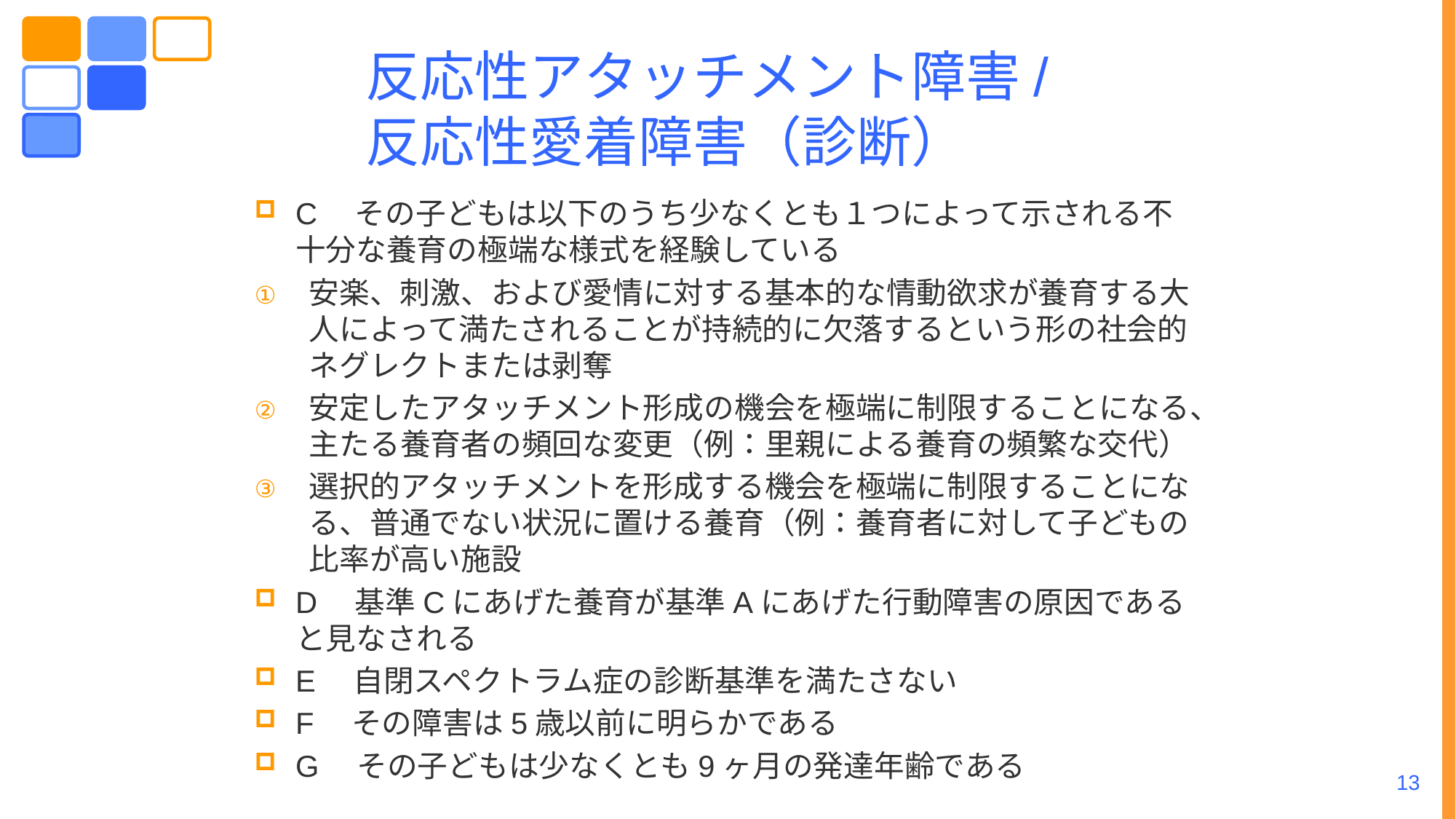

# 反応性アタッチメント障害/ 反応性愛着障害（診断）
C　その子どもは以下のうち少なくとも１つによって示される不十分な養育の極端な様式を経験している
安楽、刺激、および愛情に対する基本的な情動欲求が養育する大人によって満たされることが持続的に欠落するという形の社会的ネグレクトまたは剥奪
安定したアタッチメント形成の機会を極端に制限することになる、主たる養育者の頻回な変更（例：里親による養育の頻繁な交代）
選択的アタッチメントを形成する機会を極端に制限することになる、普通でない状況に置ける養育（例：養育者に対して子どもの比率が高い施設
D　基準Cにあげた養育が基準Aにあげた行動障害の原因であると見なされる
E　自閉スペクトラム症の診断基準を満たさない
F　その障害は5歳以前に明らかである
G　その子どもは少なくとも9ヶ月の発達年齢である

13